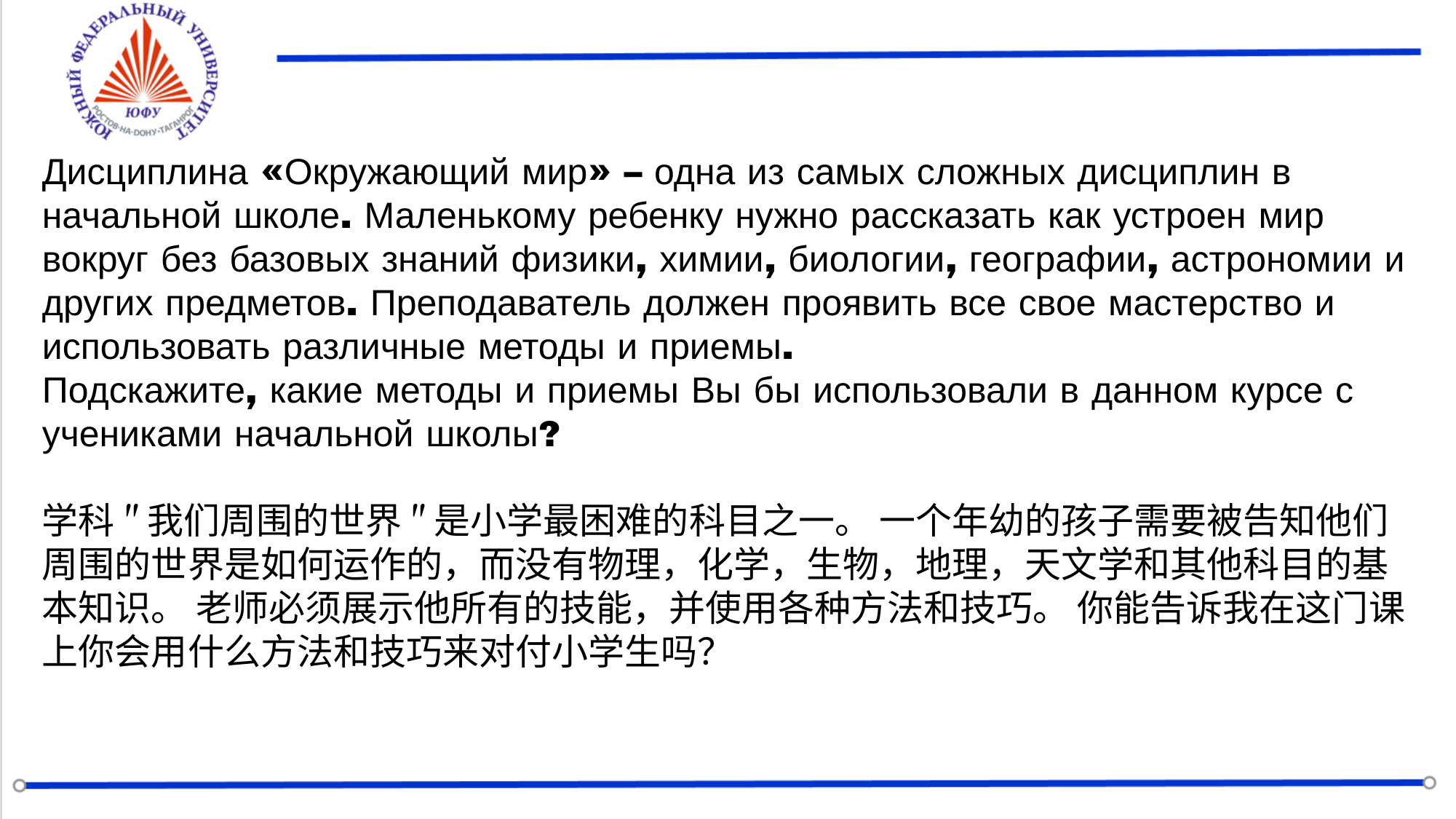

Дисциплина «Окружающий мир» – одна из самых сложных дисциплин в начальной школе. Маленькому ребенку нужно рассказать как устроен мир вокруг без базовых знаний физики, химии, биологии, географии, астрономии и других предметов. Преподаватель должен проявить все свое мастерство и использовать различные методы и приемы.
Подскажите, какие методы и приемы Вы бы использовали в данном курсе с учениками начальной школы?

学科"我们周围的世界"是小学最困难的科目之一。 一个年幼的孩子需要被告知他们周围的世界是如何运作的，而没有物理，化学，生物，地理，天文学和其他科目的基本知识。 老师必须展示他所有的技能，并使用各种方法和技巧。 你能告诉我在这门课上你会用什么方法和技巧来对付小学生吗？